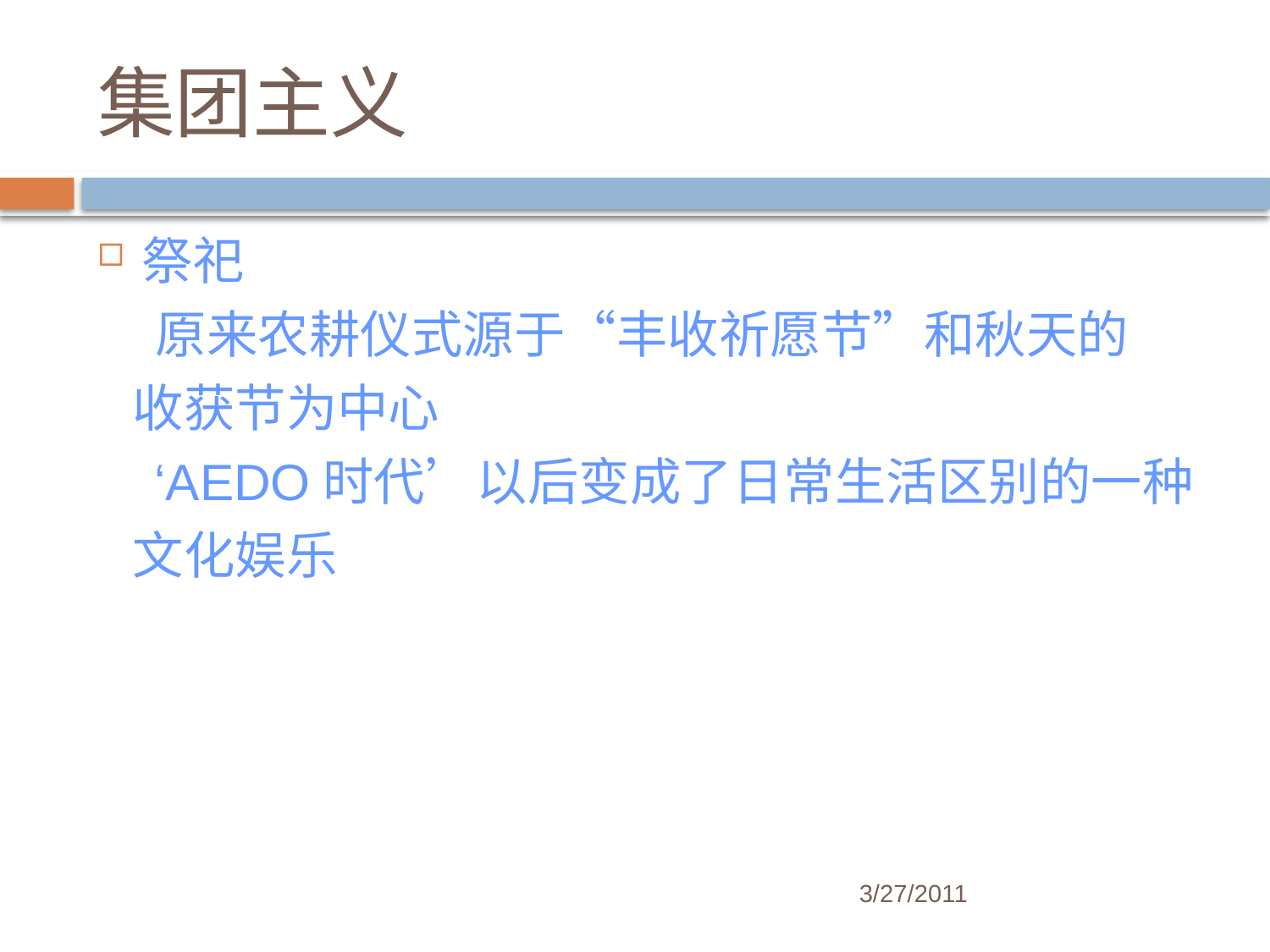

# 集团主义
祭祀
    原来农耕仪式源于“丰收祈愿节”和秋天的
  收获节为中心
    ‘AEDO时代’以后变成了日常生活区别的一种
  文化娱乐
3/27/2011